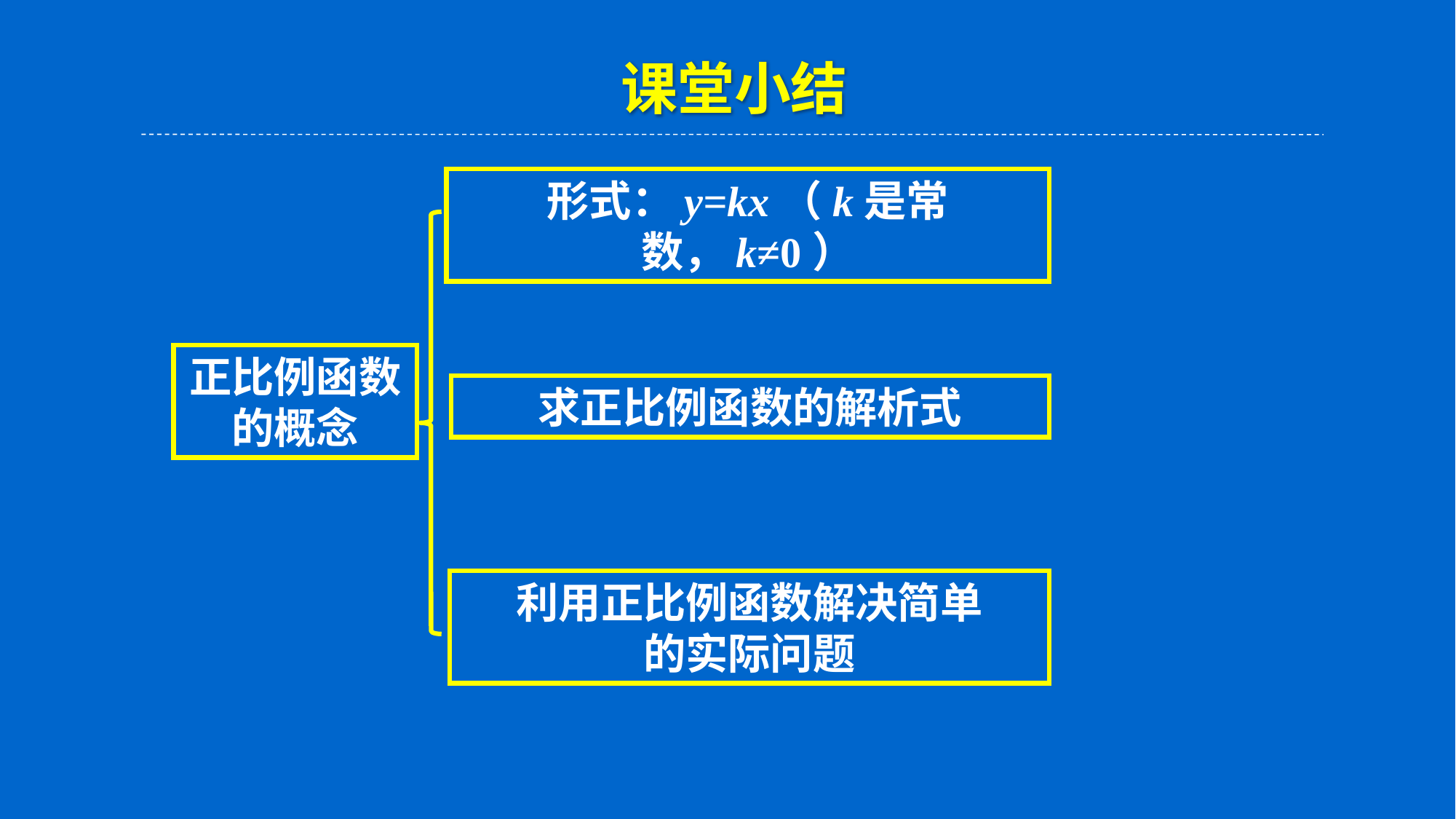

课堂小结
形式：y=kx（k是常数，k≠0）

正比例函数的概念
求正比例函数的解析式
利用正比例函数解决简单
的实际问题